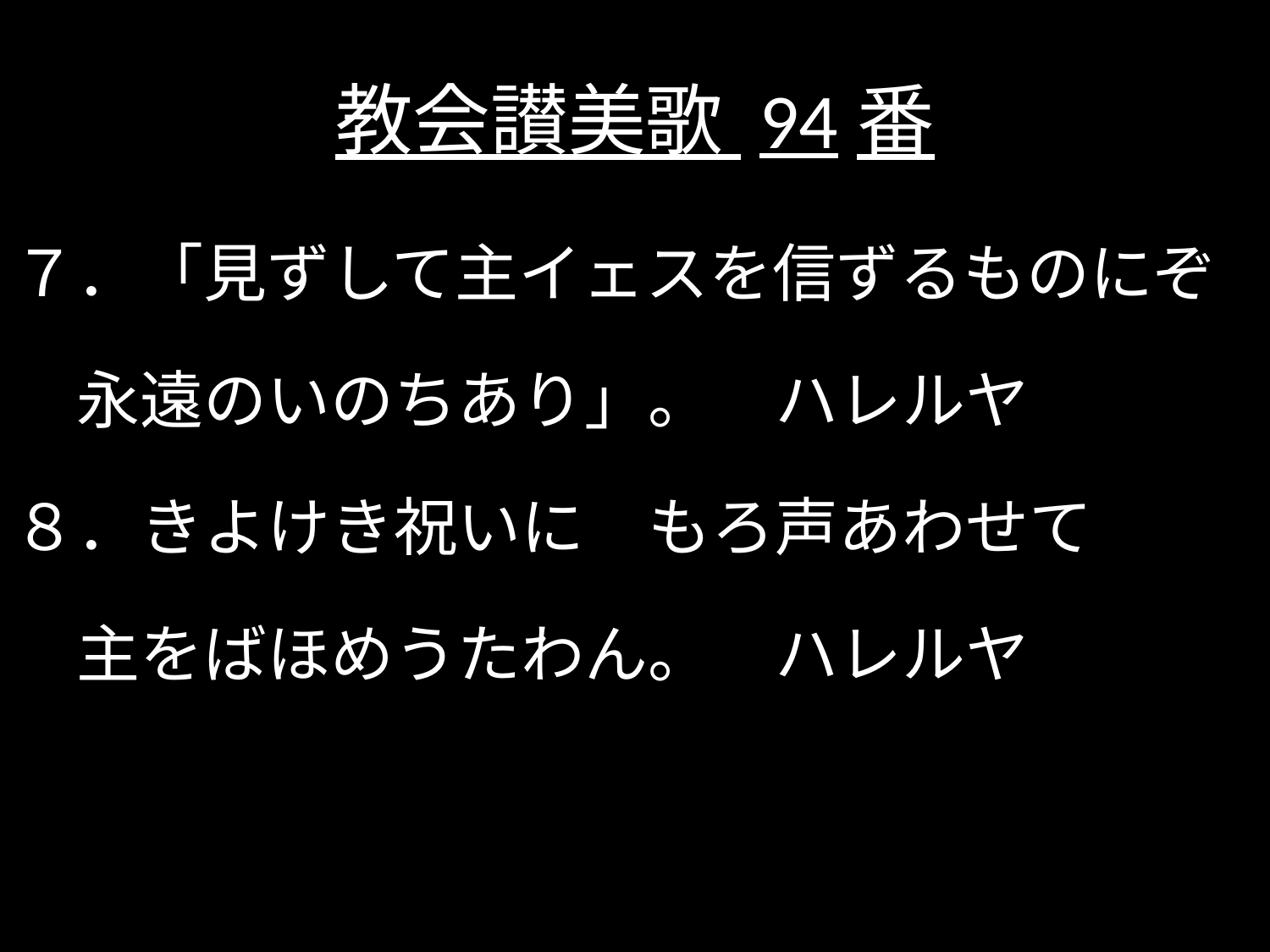

# 教会讃美歌 94番
７．「見ずして主イェスを信ずるものにぞ
　永遠のいのちあり」。　ハレルヤ
８．きよけき祝いに　もろ声あわせて
　主をばほめうたわん。　ハレルヤ